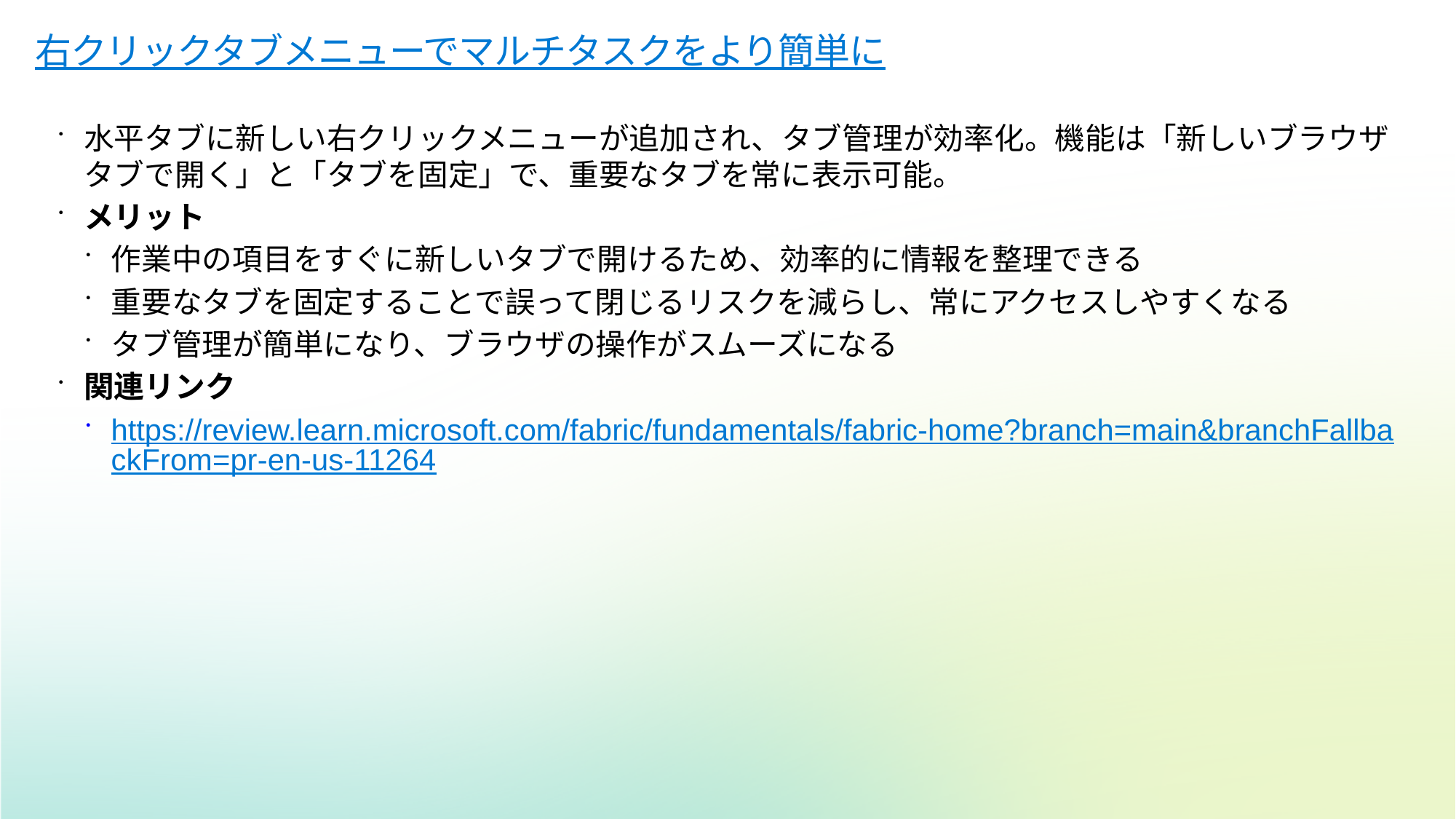

# 右クリックタブメニューでマルチタスクをより簡単に
水平タブに新しい右クリックメニューが追加され、タブ管理が効率化。機能は「新しいブラウザタブで開く」と「タブを固定」で、重要なタブを常に表示可能。
メリット
作業中の項目をすぐに新しいタブで開けるため、効率的に情報を整理できる
重要なタブを固定することで誤って閉じるリスクを減らし、常にアクセスしやすくなる
タブ管理が簡単になり、ブラウザの操作がスムーズになる
関連リンク
https://review.learn.microsoft.com/fabric/fundamentals/fabric-home?branch=main&branchFallbackFrom=pr-en-us-11264